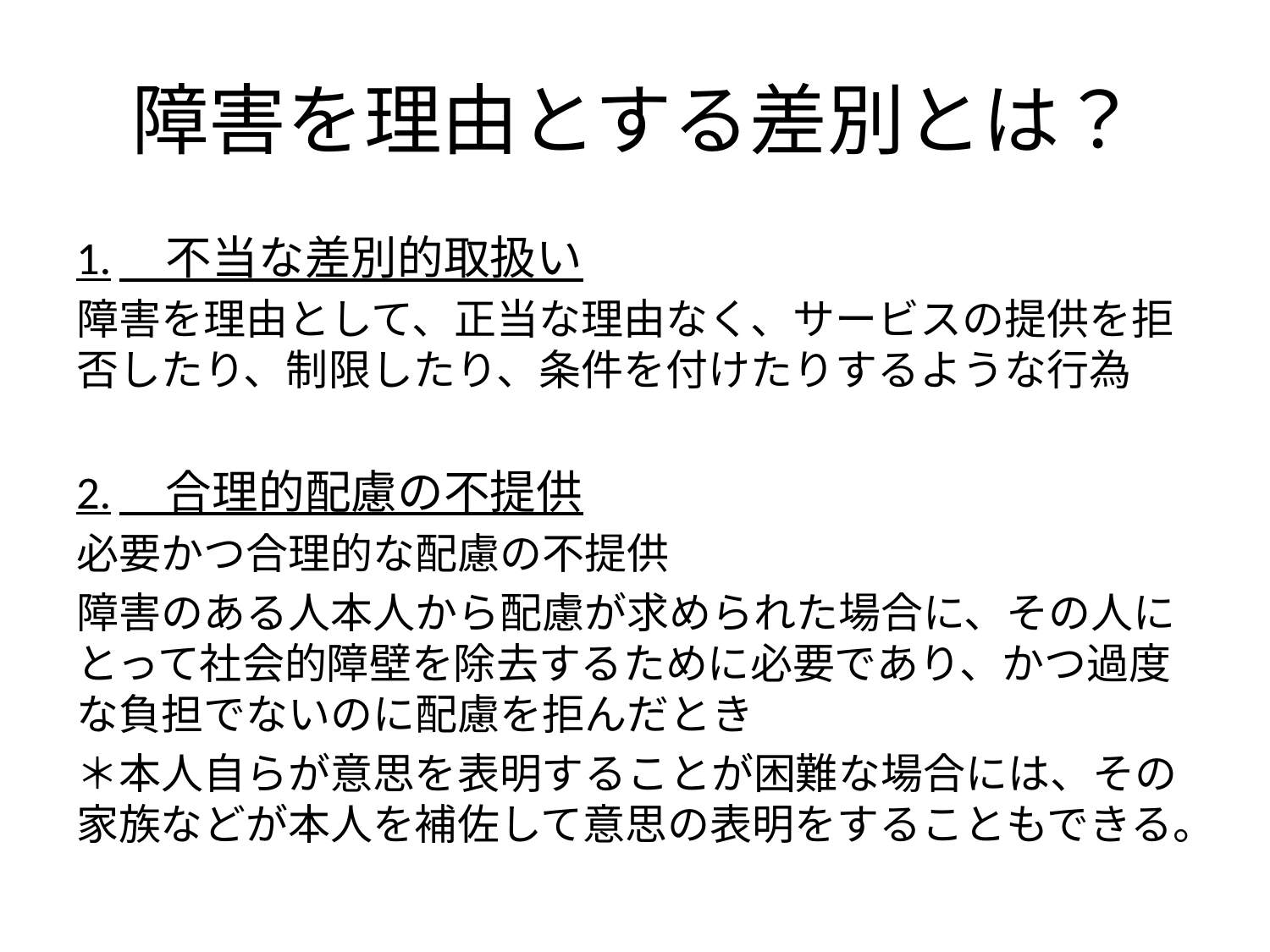

# 障害を理由とする差別とは？
1.　不当な差別的取扱い
障害を理由として、正当な理由なく、サービスの提供を拒否したり、制限したり、条件を付けたりするような行為

2.　合理的配慮の不提供
必要かつ合理的な配慮の不提供
障害のある人本人から配慮が求められた場合に、その人にとって社会的障壁を除去するために必要であり、かつ過度な負担でないのに配慮を拒んだとき
＊本人自らが意思を表明することが困難な場合には、その家族などが本人を補佐して意思の表明をすることもできる。